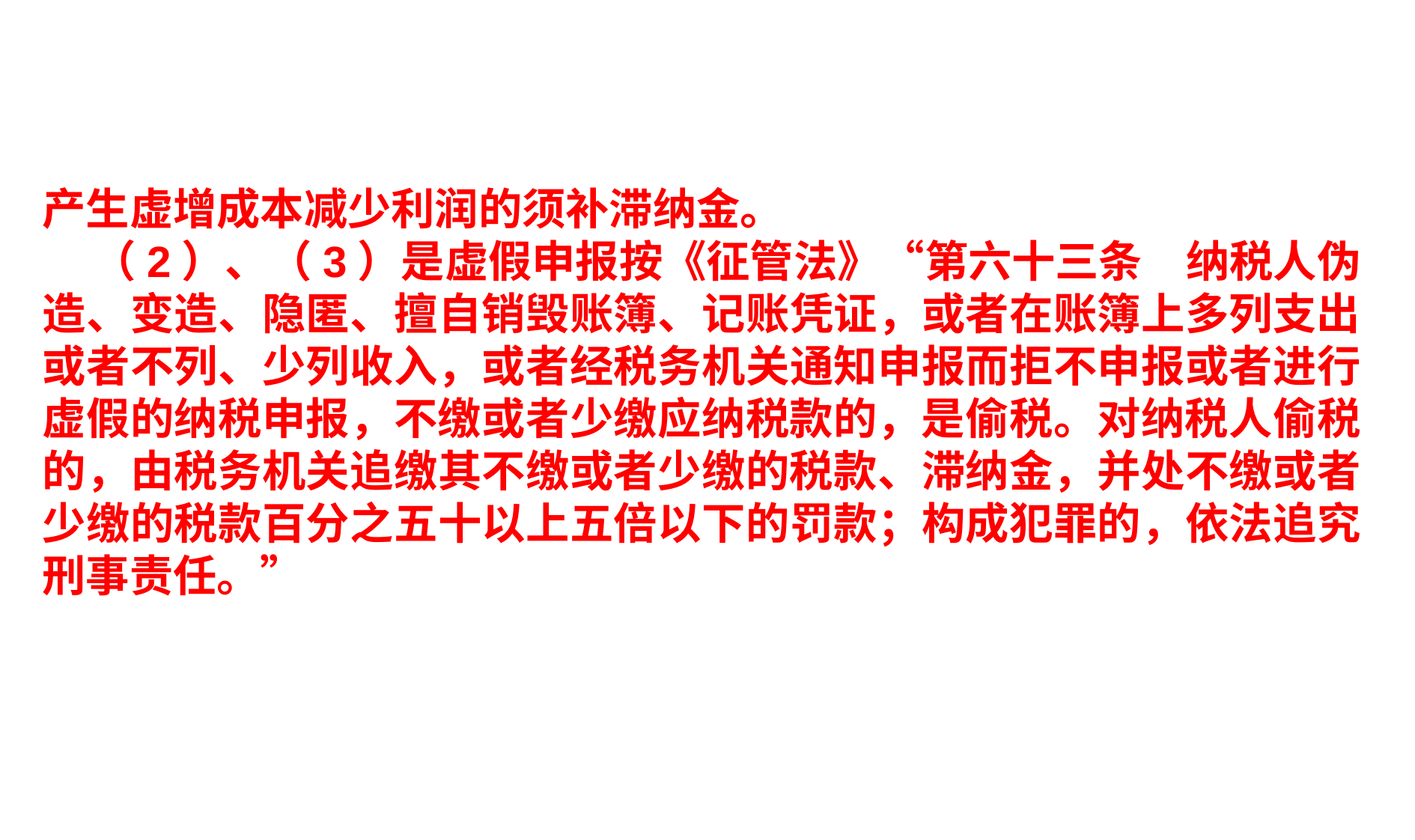

产生虚增成本减少利润的须补滞纳金。
    （2）、（3）是虚假申报按《征管法》“第六十三条　纳税人伪造、变造、隐匿、擅自销毁账簿、记账凭证，或者在账簿上多列支出或者不列、少列收入，或者经税务机关通知申报而拒不申报或者进行虚假的纳税申报，不缴或者少缴应纳税款的，是偷税。对纳税人偷税的，由税务机关追缴其不缴或者少缴的税款、滞纳金，并处不缴或者少缴的税款百分之五十以上五倍以下的罚款；构成犯罪的，依法追究刑事责任。”